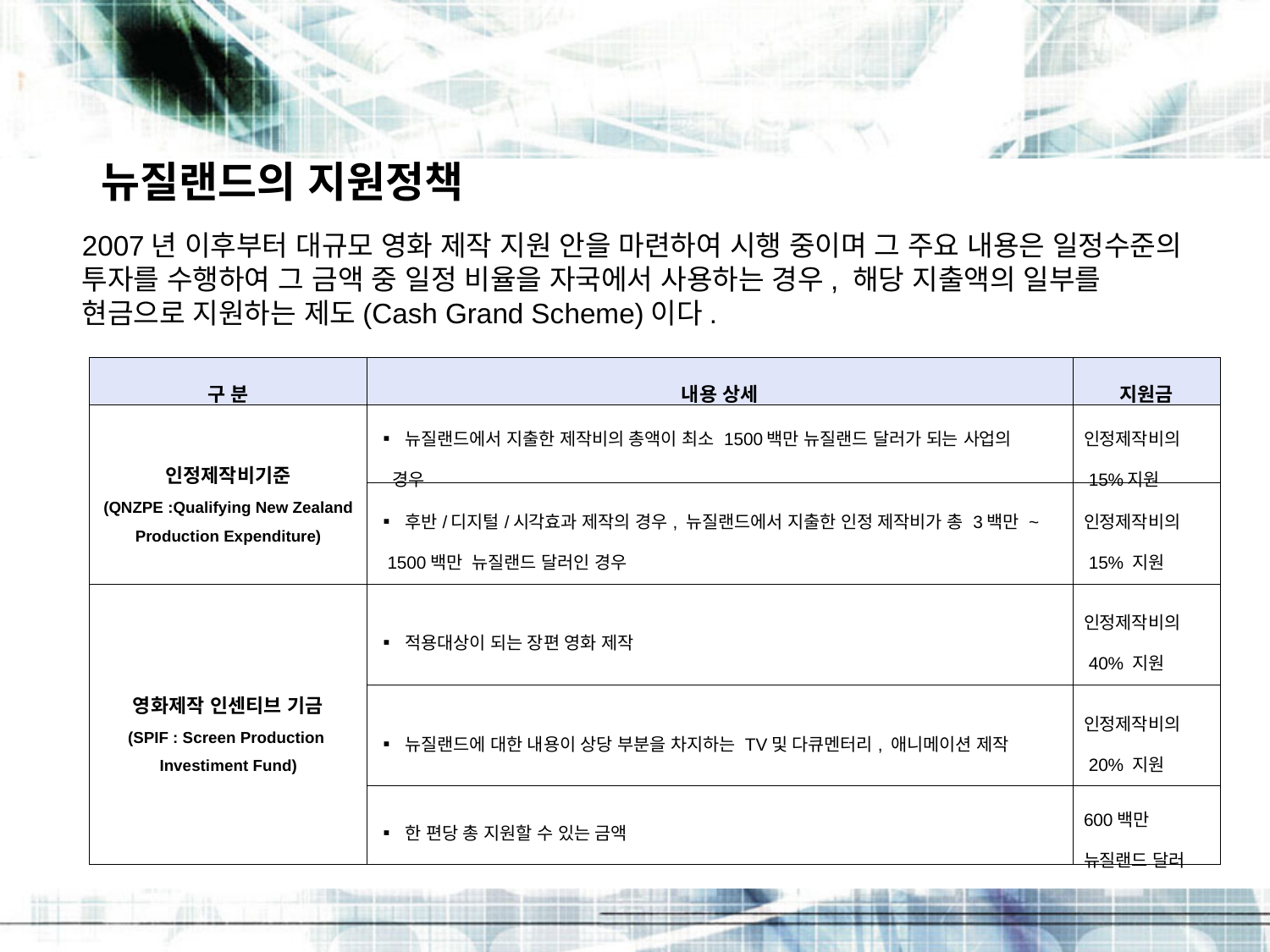

뉴질랜드의 지원정책
2007년 이후부터 대규모 영화 제작 지원 안을 마련하여 시행 중이며 그 주요 내용은 일정수준의 투자를 수행하여 그 금액 중 일정 비율을 자국에서 사용하는 경우, 해당 지출액의 일부를 현금으로 지원하는 제도(Cash Grand Scheme)이다.
| 구 분 | 내용 상세 | 지원금 |
| --- | --- | --- |
| 인정제작비기준 (QNZPE :Qualifying New Zealand Production Expenditure) | ▪ 뉴질랜드에서 지출한 제작비의 총액이 최소 1500백만 뉴질랜드 달러가 되는 사업의 경우 | 인정제작비의 15%지원 |
|  | ▪ 후반/디지털/시각효과 제작의 경우, 뉴질랜드에서 지출한 인정 제작비가 총 3백만 ~ 1500백만 뉴질랜드 달러인 경우 | 인정제작비의 15% 지원 |
| 영화제작 인센티브 기금 (SPIF : Screen Production Investiment Fund) | ▪ 적용대상이 되는 장편 영화 제작 | 인정제작비의 40% 지원 |
|  | ▪ 뉴질랜드에 대한 내용이 상당 부분을 차지하는 TV및 다큐멘터리, 애니메이션 제작 | 인정제작비의 20% 지원 |
|  | ▪ 한 편당 총 지원할 수 있는 금액 | 600백만 뉴질랜드 달러 |